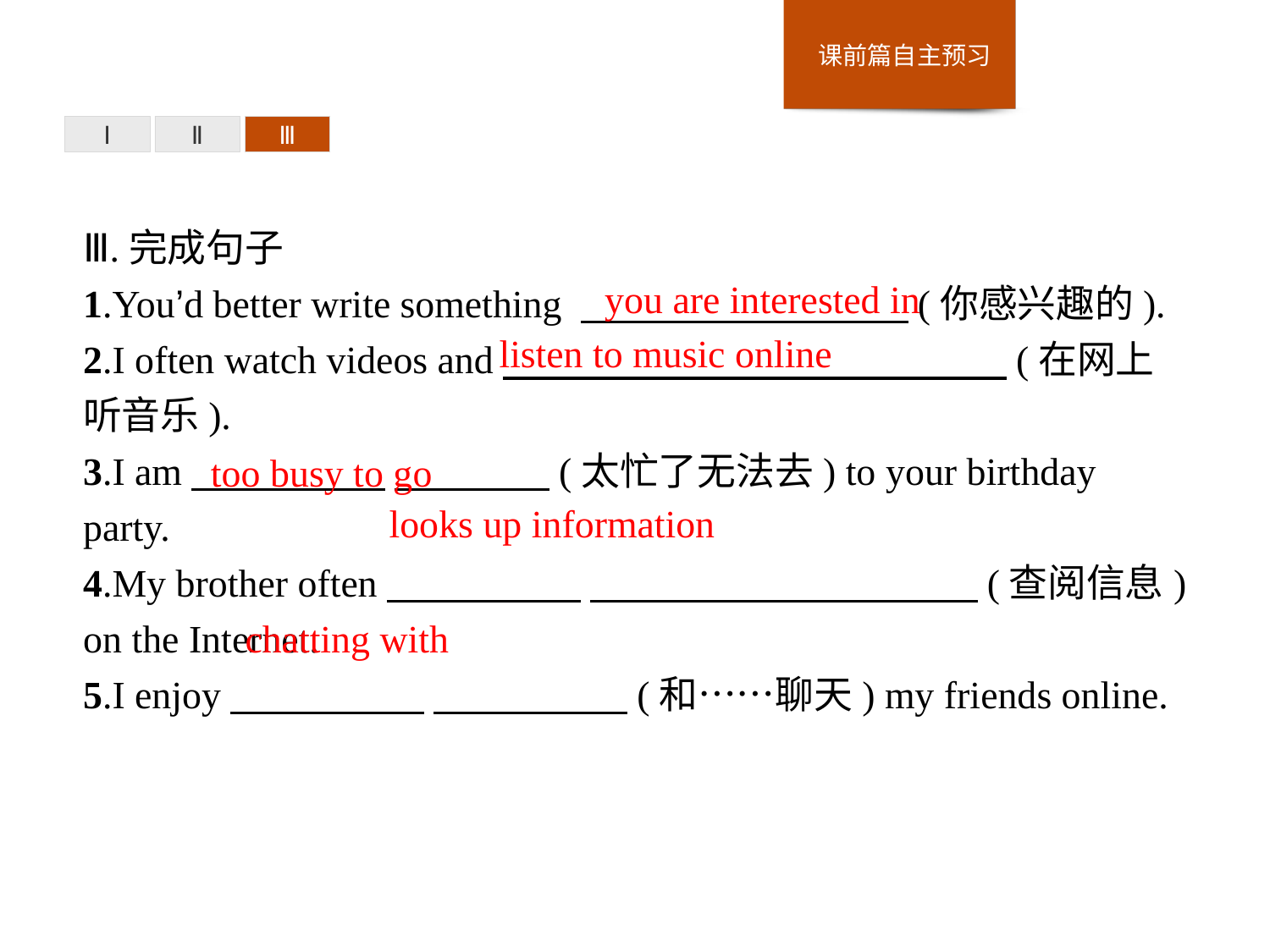

Ⅰ
Ⅱ
Ⅲ
Ⅲ.完成句子
1.You’d better write something 　　  　　　　　　(你感兴趣的).
2.I often watch videos and　　　　　　　　　　　　　(在网上听音乐).
3.I am　　　　　 　　　　(太忙了无法去) to your birthday party.
4.My brother often　　　　　 　　　　　　　　　　(查阅信息) on the Internet.
5.I enjoy　　　　　 　　　　　(和……聊天) my friends online.
you are interested in
listen to music online
too busy to go
looks up information
chatting with